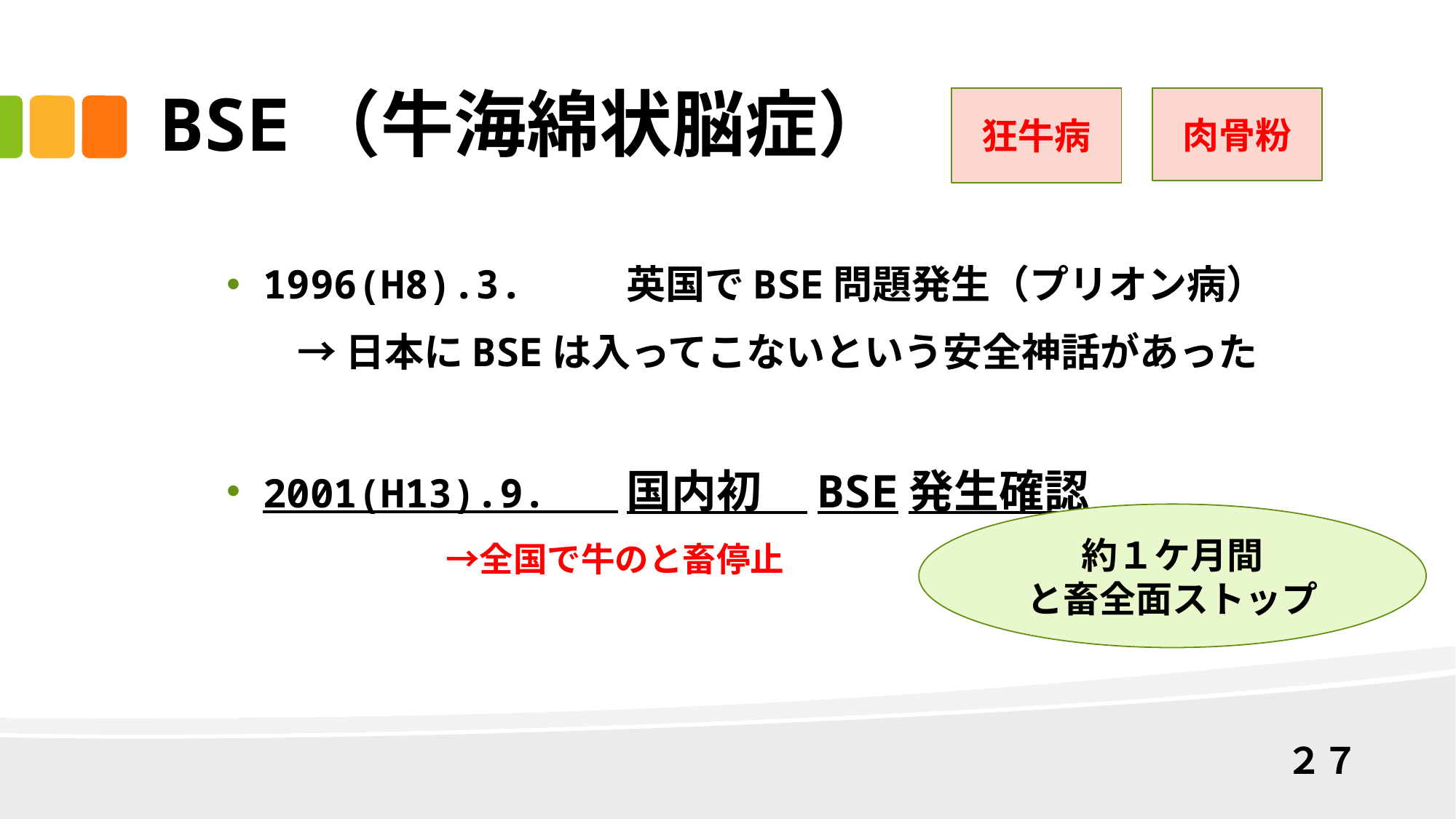

# BSE（牛海綿状脳症）
肉骨粉
狂牛病
1996(H8).3.    英国でBSE問題発生（プリオン病）
        →日本にBSEは入ってこないという安全神話があった

2001(H13).9.   国内初　BSE発生確認
      　　　　    →全国で牛のと畜停止

約１ケ月間
と畜全面ストップ
２７